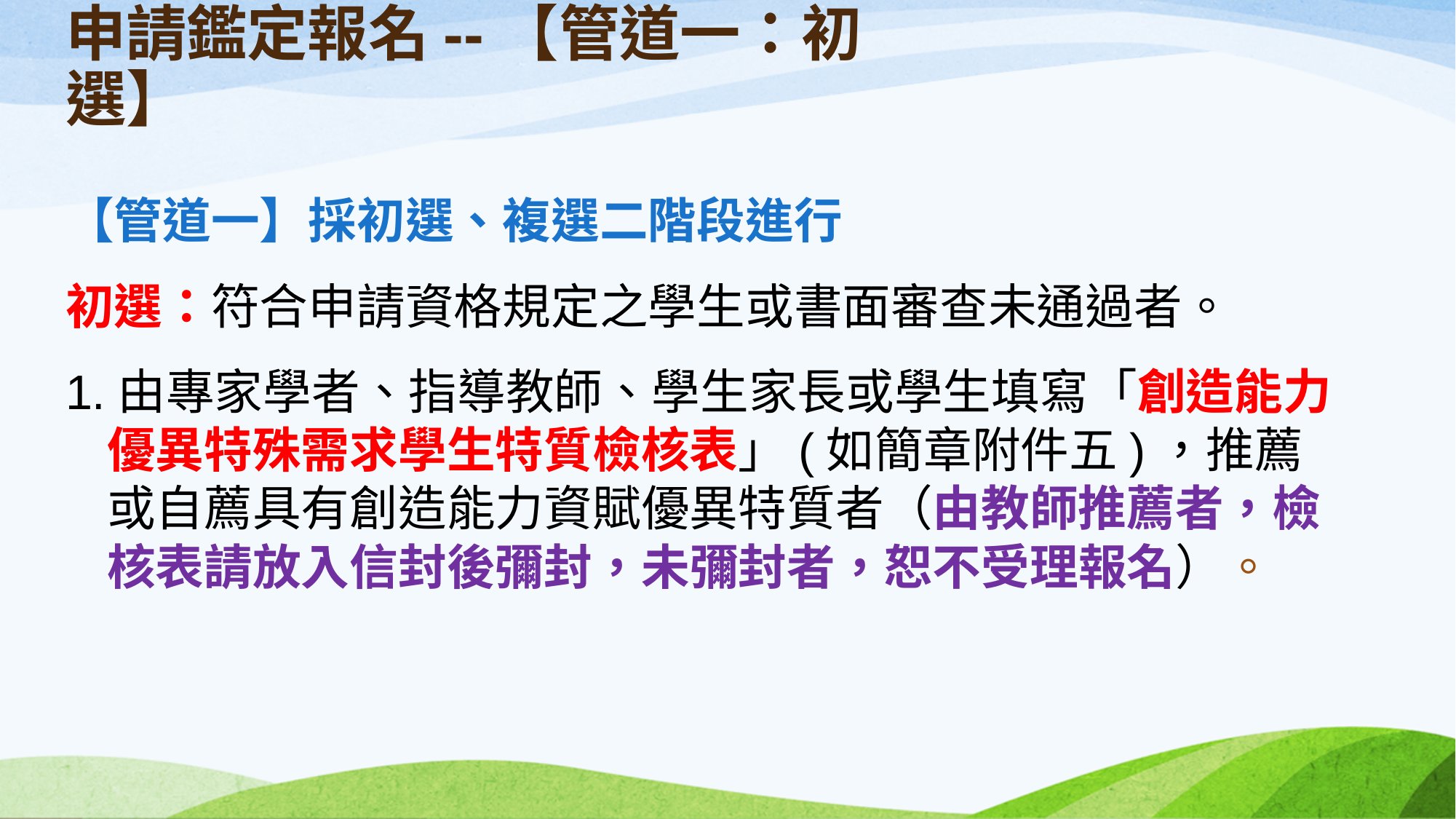

申請鑑定報名--【管道一：初選】
【管道一】採初選、複選二階段進行
初選：符合申請資格規定之學生或書面審查未通過者。
1.由專家學者、指導教師、學生家長或學生填寫「創造能力優異特殊需求學生特質檢核表」(如簡章附件五)，推薦或自薦具有創造能力資賦優異特質者（由教師推薦者，檢核表請放入信封後彌封，未彌封者，恕不受理報名）。